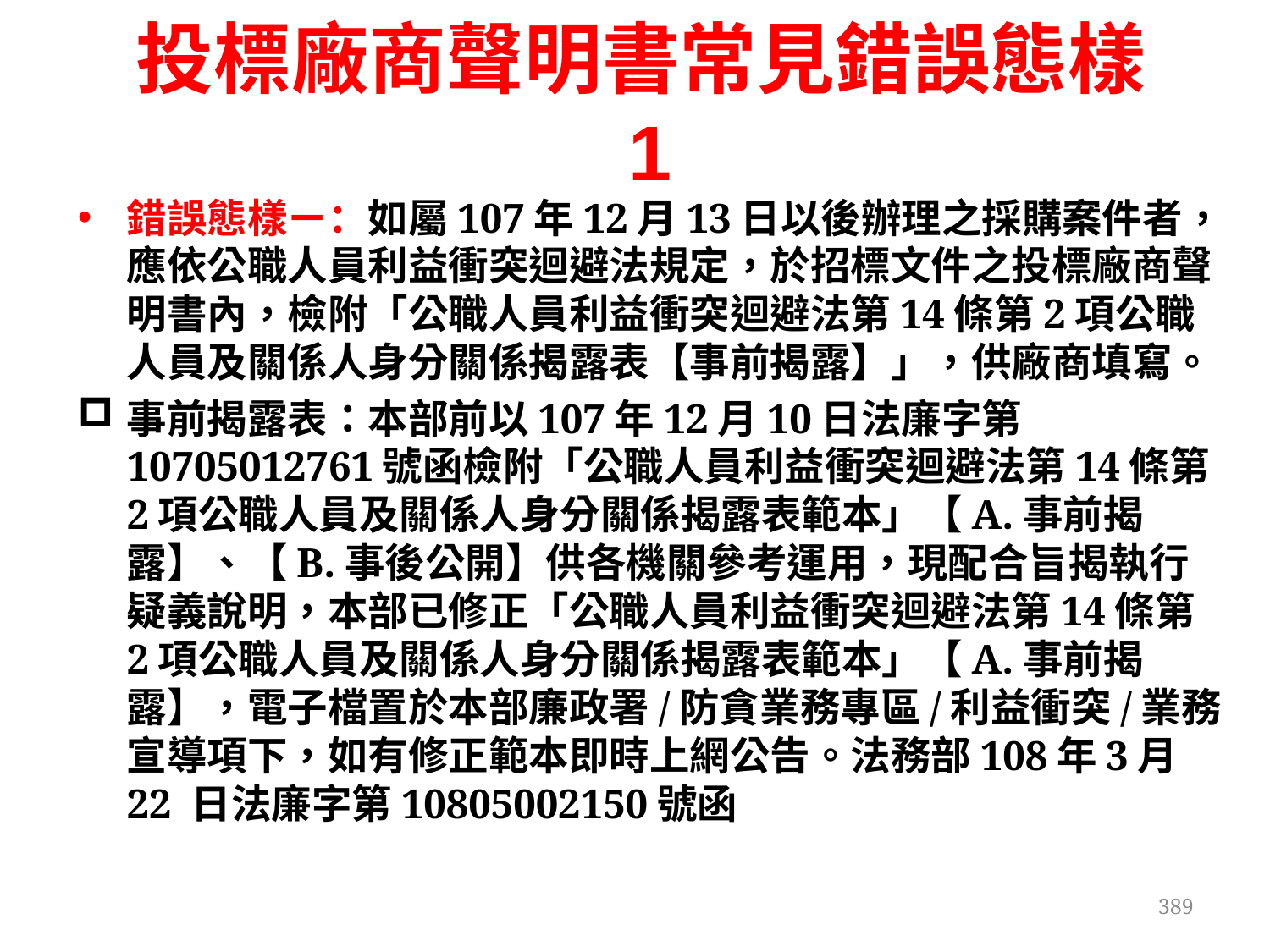

投標廠商聲明書常見錯誤態樣1
錯誤態樣ㄧ：如屬107年12月13日以後辦理之採購案件者，應依公職人員利益衝突迴避法規定，於招標文件之投標廠商聲明書內，檢附「公職人員利益衝突迴避法第14條第2項公職人員及關係人身分關係揭露表【事前揭露】」，供廠商填寫。
事前揭露表：本部前以107年12月10日法廉字第10705012761號函檢附「公職人員利益衝突迴避法第14條第2項公職人員及關係人身分關係揭露表範本」【A.事前揭露】、【B.事後公開】供各機關參考運用，現配合旨揭執行疑義說明，本部已修正「公職人員利益衝突迴避法第14條第2項公職人員及關係人身分關係揭露表範本」【A.事前揭露】，電子檔置於本部廉政署/防貪業務專區/利益衝突/業務宣導項下，如有修正範本即時上網公告。法務部108年3月22 日法廉字第10805002150號函

389